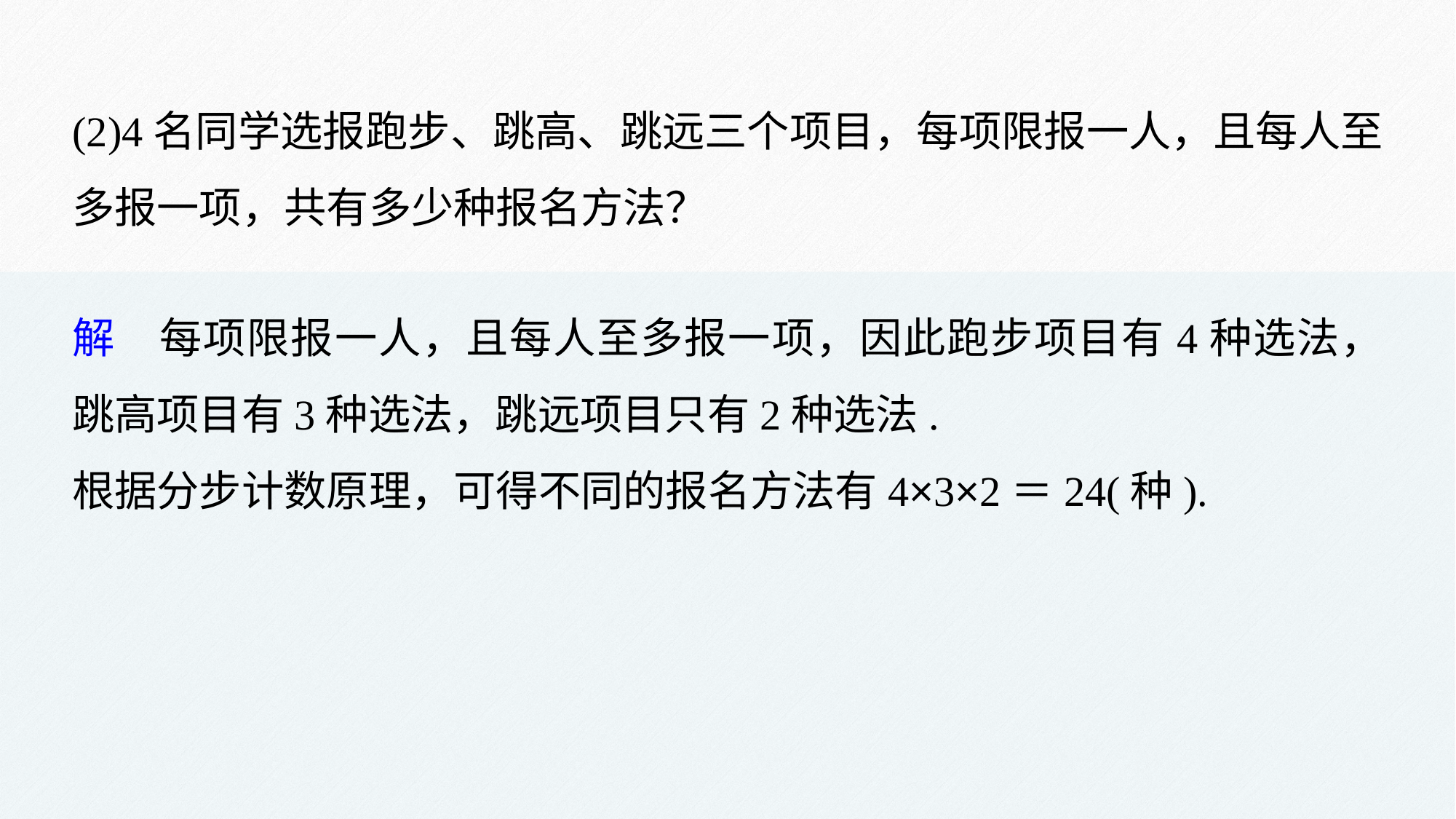

(2)4名同学选报跑步、跳高、跳远三个项目，每项限报一人，且每人至多报一项，共有多少种报名方法？
解　每项限报一人，且每人至多报一项，因此跑步项目有4种选法，跳高项目有3种选法，跳远项目只有2种选法.
根据分步计数原理，可得不同的报名方法有4×3×2＝24(种).